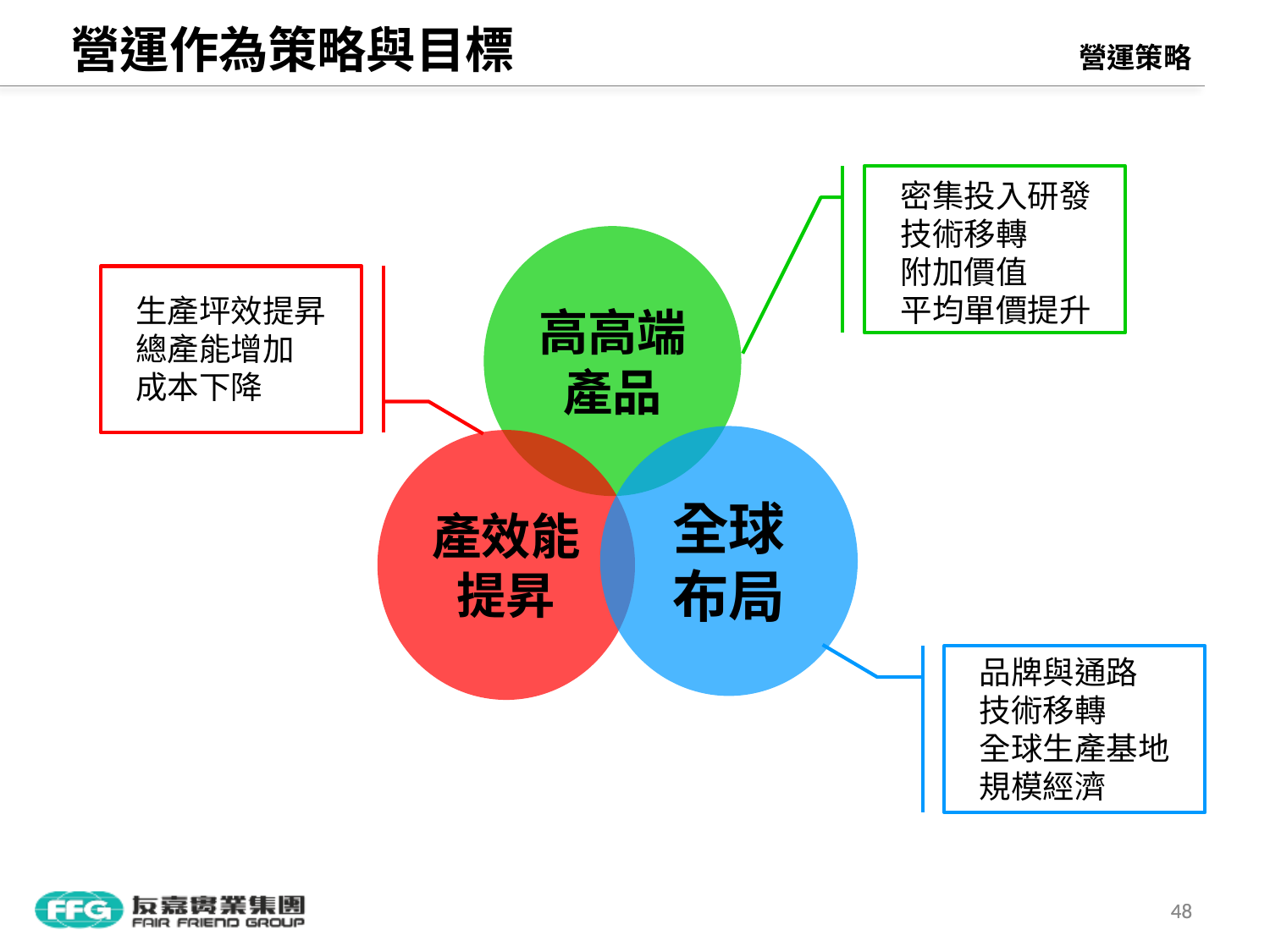

營運作為策略與目標
營運策略

密集投入研發
技術移轉
附加價值
平均單價提升
高高端
產品

生產坪效提昇
總產能增加
成本下降
全球布局
產效能
提昇

品牌與通路
技術移轉
全球生產基地
規模經濟